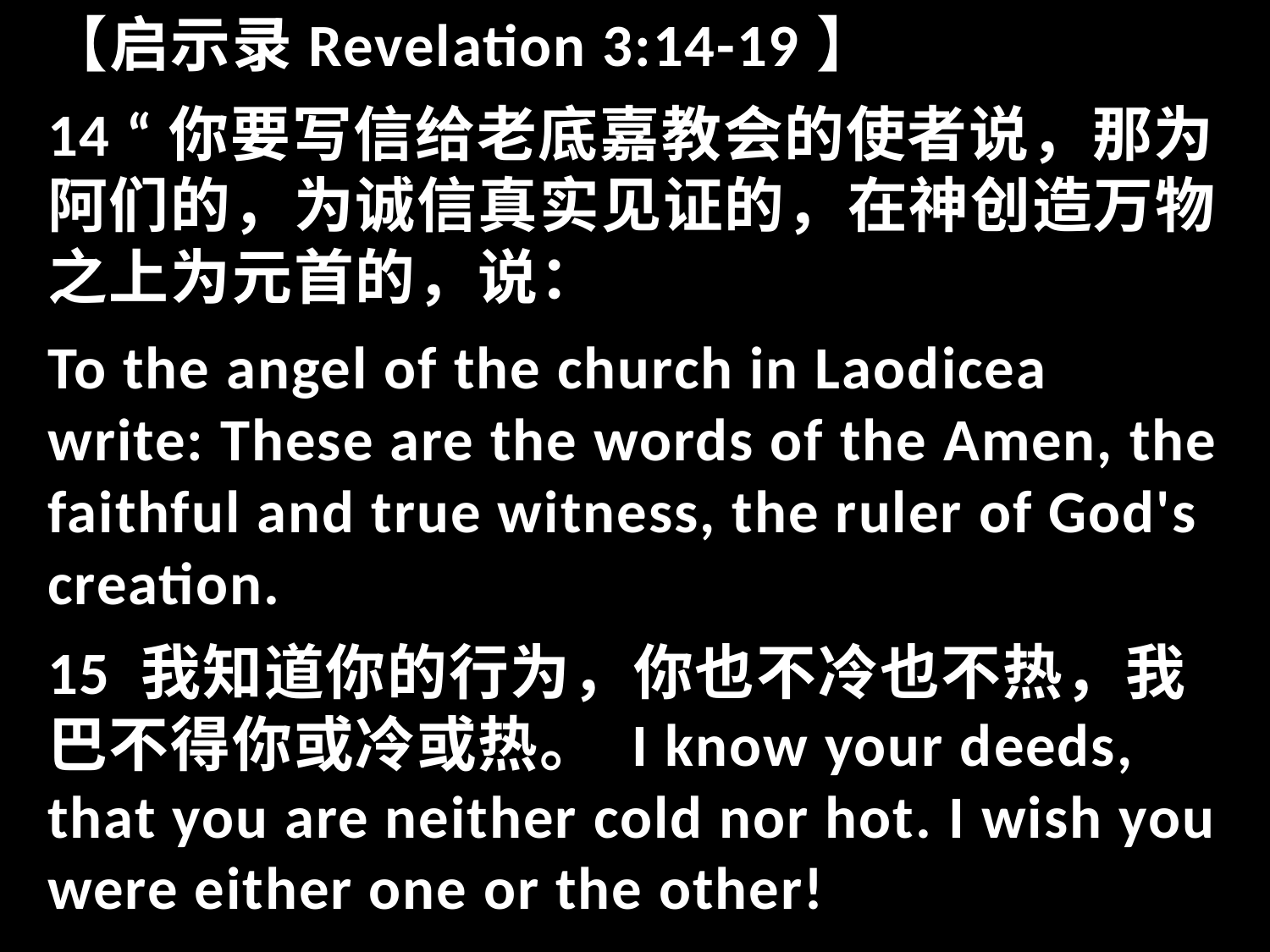

【启示录Revelation 3:14-19】
14 “你要写信给老底嘉教会的使者说，那为阿们的，为诚信真实见证的，在神创造万物之上为元首的，说：
To the angel of the church in Laodicea write: These are the words of the Amen, the faithful and true witness, the ruler of God's creation.
15 我知道你的行为，你也不冷也不热，我巴不得你或冷或热。 I know your deeds, that you are neither cold nor hot. I wish you were either one or the other!